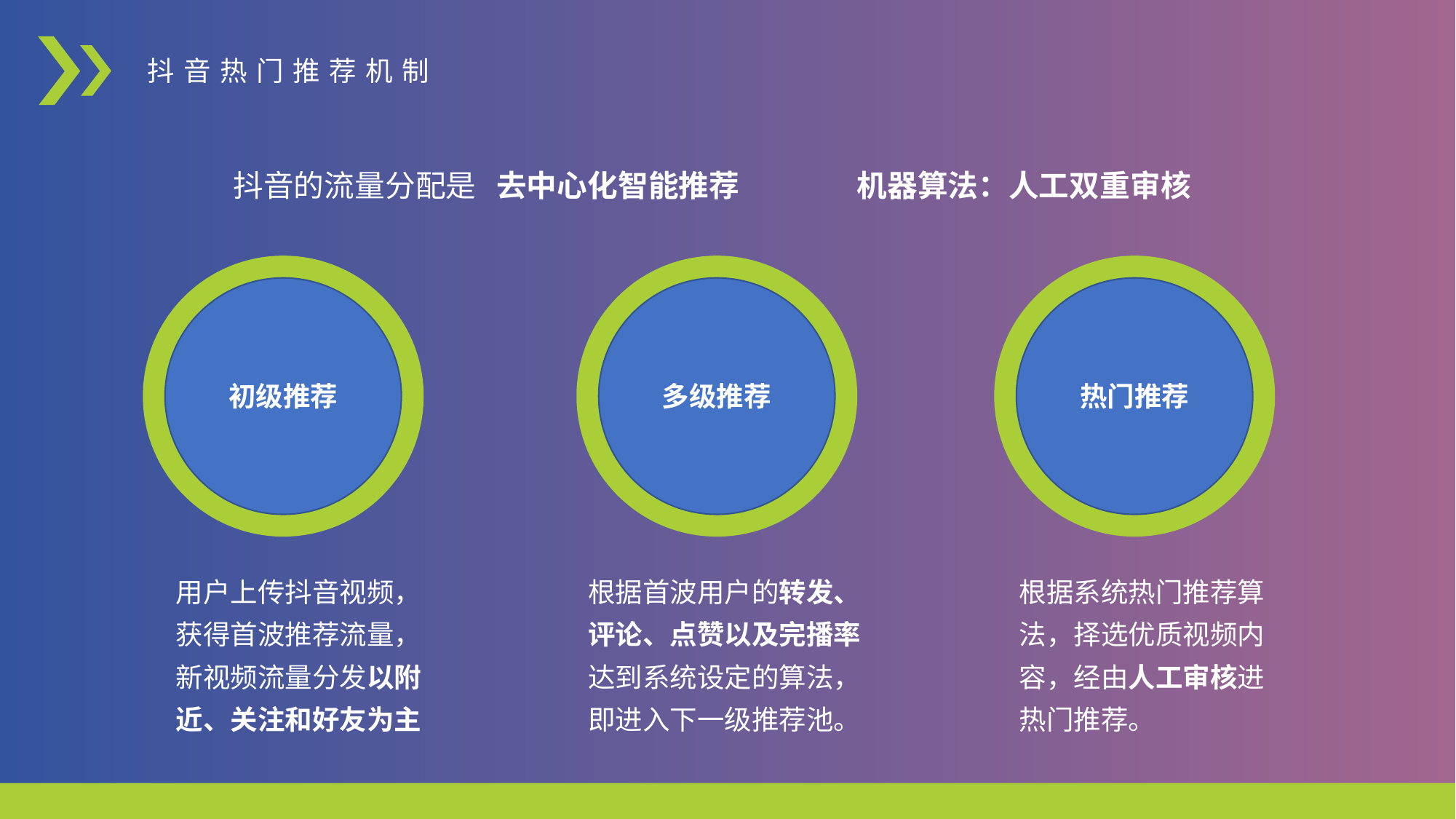

抖音热门推荐机制

抖音的流量分配是   去中心化智能推荐                 机器算法：人工双重审核

初级推荐
多级推荐
热门推荐
用户上传抖音视频，
获得首波推荐流量，新视频流量分发以附近、关注和好友为主
根据首波用户的转发、
评论、点赞以及完播率达到系统设定的算法，即进入下一级推荐池。
根据系统热门推荐算法，择选优质视频内容，经由人工审核进热门推荐。